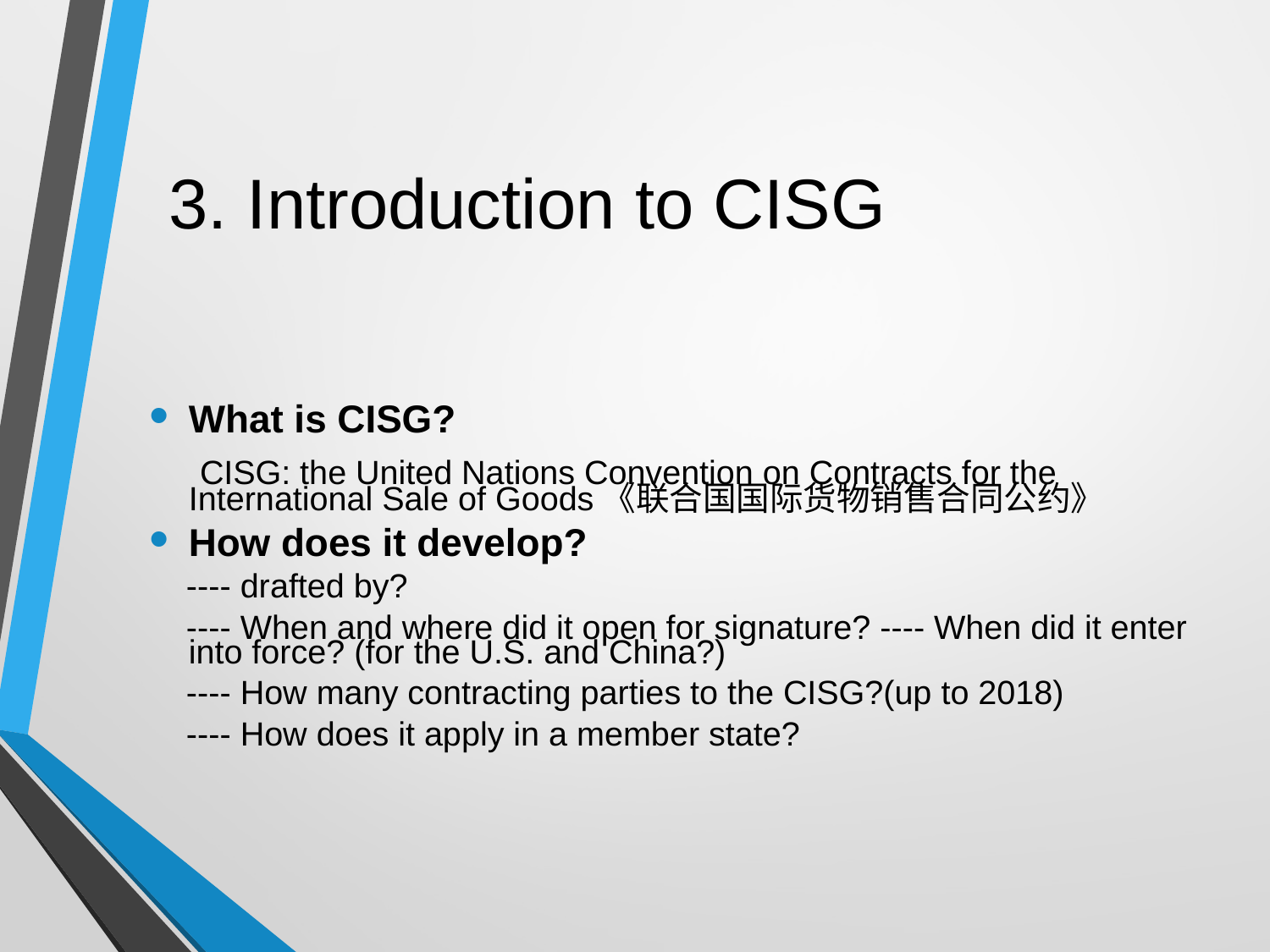

# 3. Introduction to CISG
What is CISG?
    CISG: the United Nations Convention on Contracts for the International Sale of Goods《联合国国际货物销售合同公约》
How does it develop?
    ---- drafted by?
    ---- When and where did it open for signature? ---- When did it enter into force? (for the U.S. and China?)
    ---- How many contracting parties to the CISG?(up to 2018)
    ---- How does it apply in a member state?